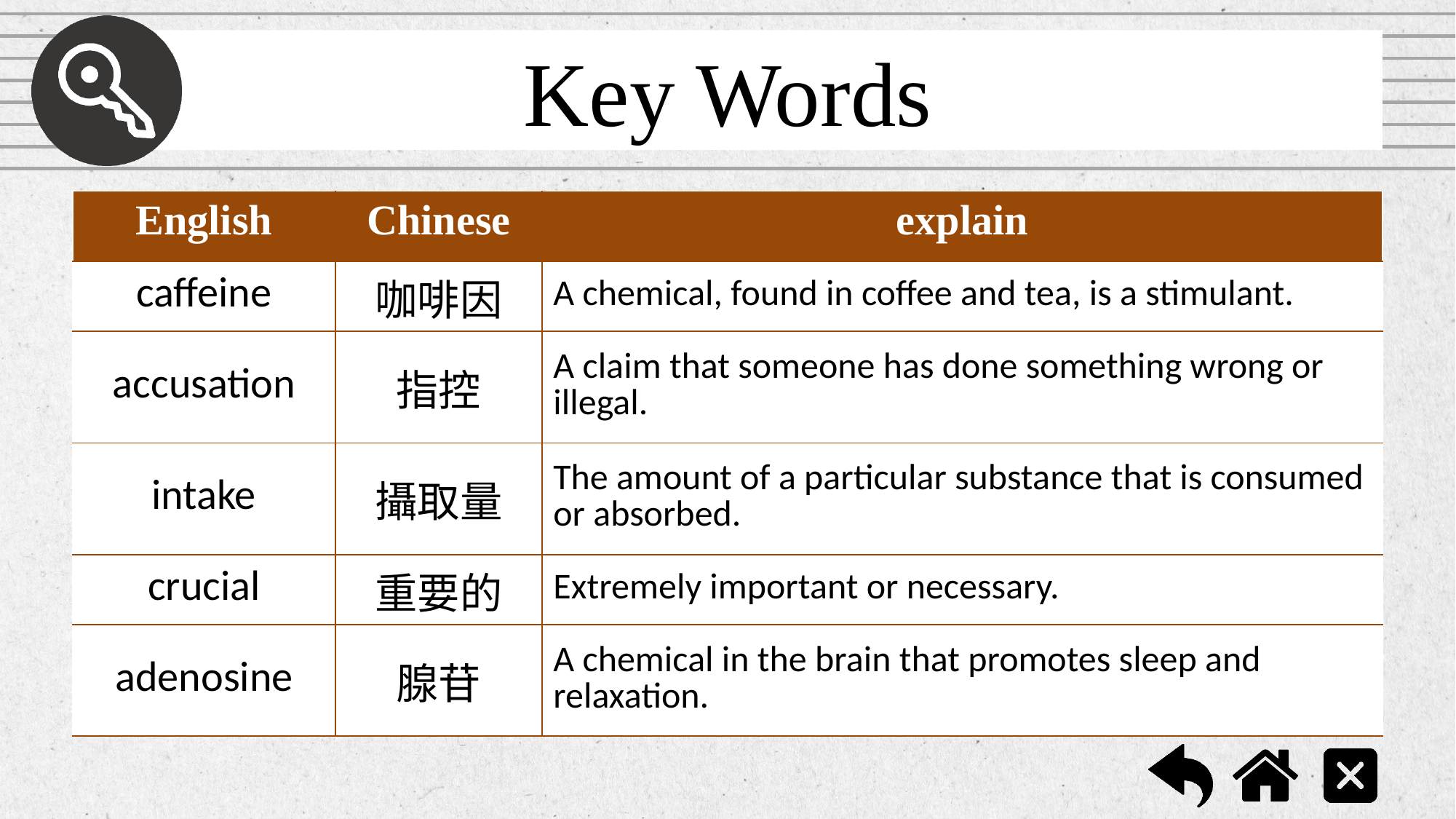

| English | Chinese | explain |
| --- | --- | --- |
| caffeine | 咖啡因 | A chemical, found in coffee and tea, is a stimulant. |
| accusation | 指控 | A claim that someone has done something wrong or illegal. |
| intake | 攝取量 | The amount of a particular substance that is consumed or absorbed. |
| crucial | 重要的 | Extremely important or necessary. |
| adenosine | 腺苷 | A chemical in the brain that promotes sleep and relaxation. |